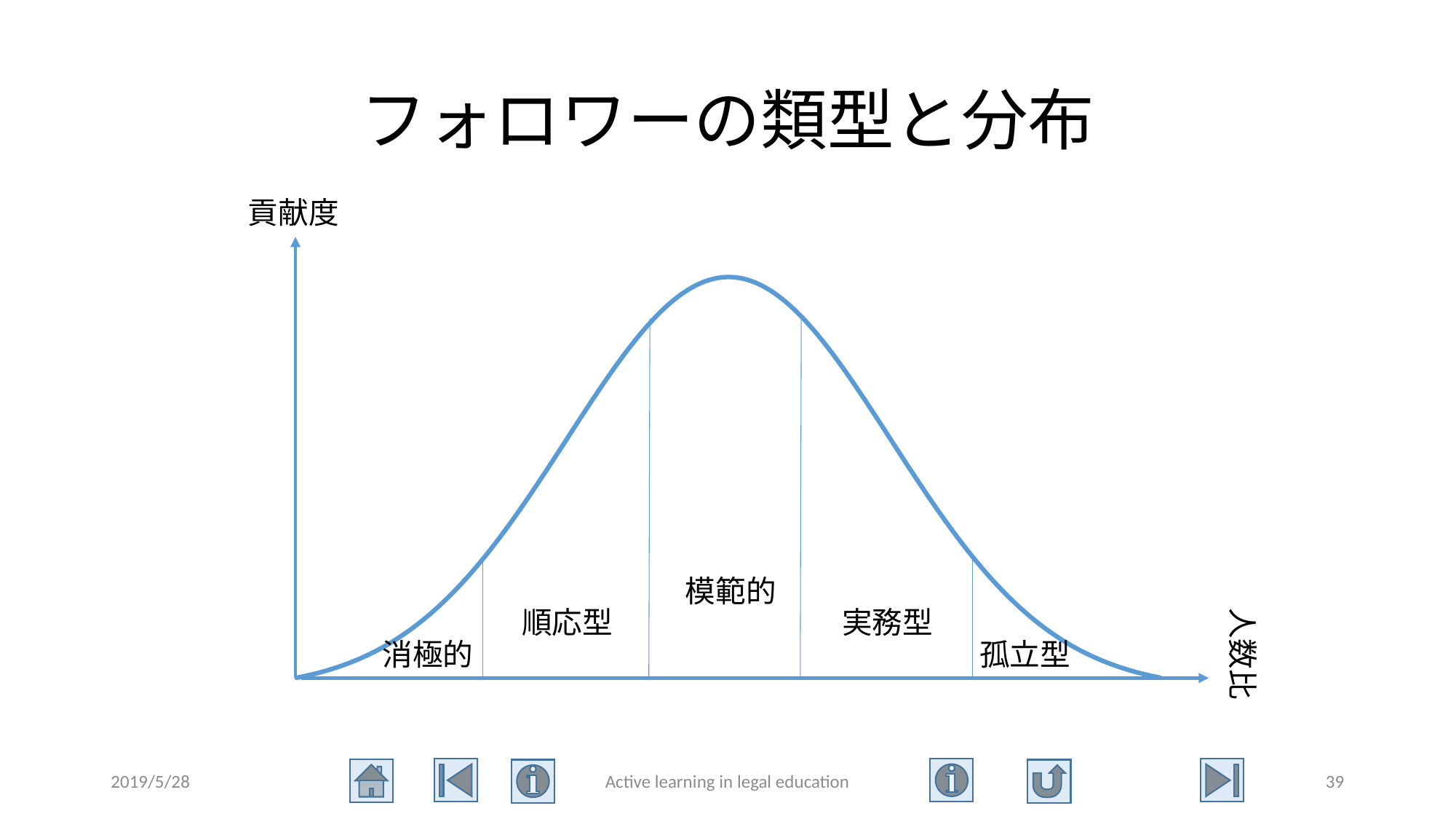

# フォロワーの類型と分布
貢献度

### Chart

| Category |  |
|---|---|
模範的
順応型
実務型
人数比
消極的
孤立型
2019/5/28
Active learning in legal education
39